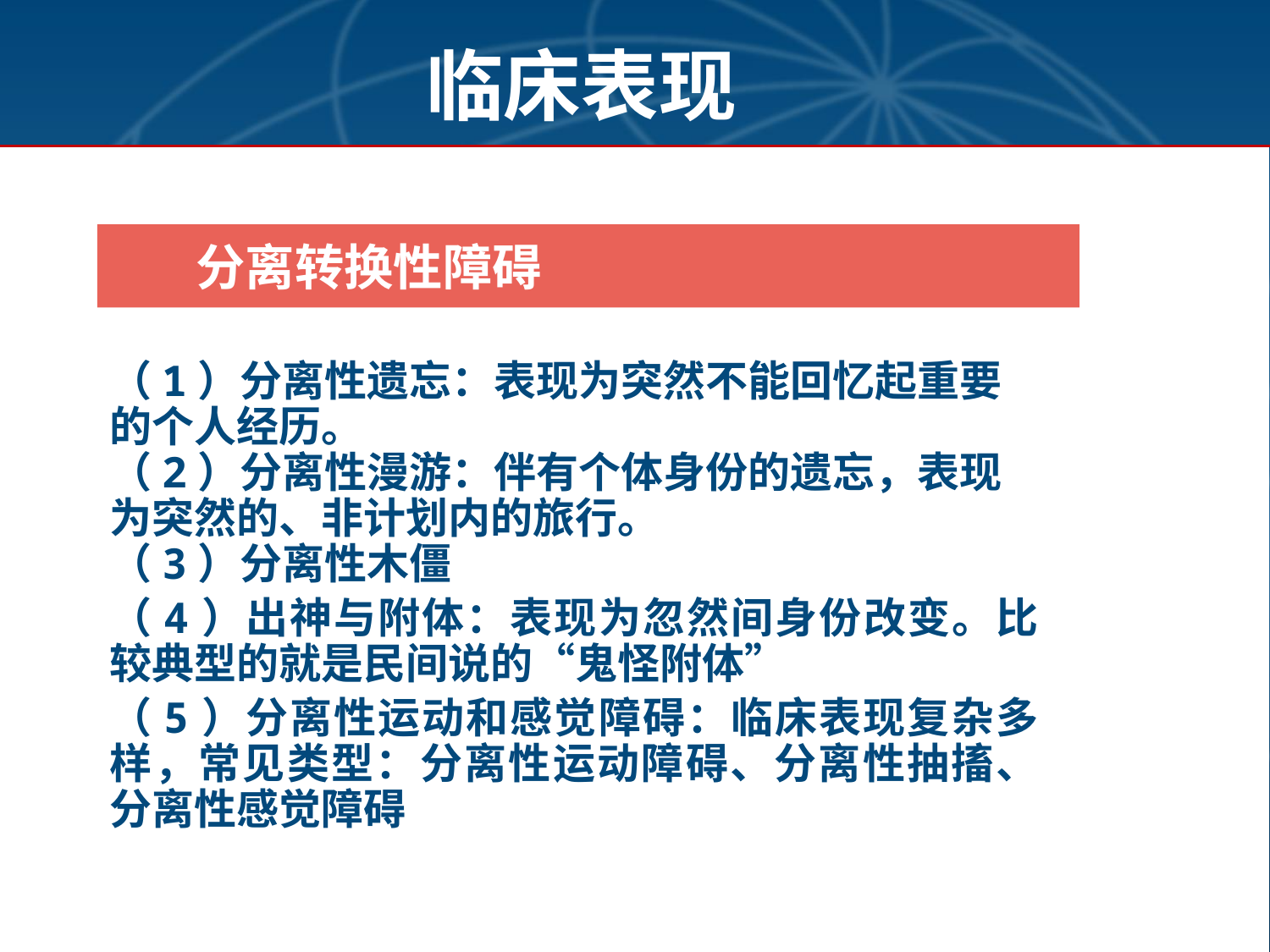

临床表现

分离转换性障碍

（1）分离性遗忘：表现为突然不能回忆起重要的个人经历。
（2）分离性漫游：伴有个体身份的遗忘，表现为突然的、非计划内的旅行。
（3）分离性木僵
（4）出神与附体：表现为忽然间身份改变。比较典型的就是民间说的“鬼怪附体”
（5）分离性运动和感觉障碍：临床表现复杂多样，常见类型：分离性运动障碍、分离性抽搐、分离性感觉障碍